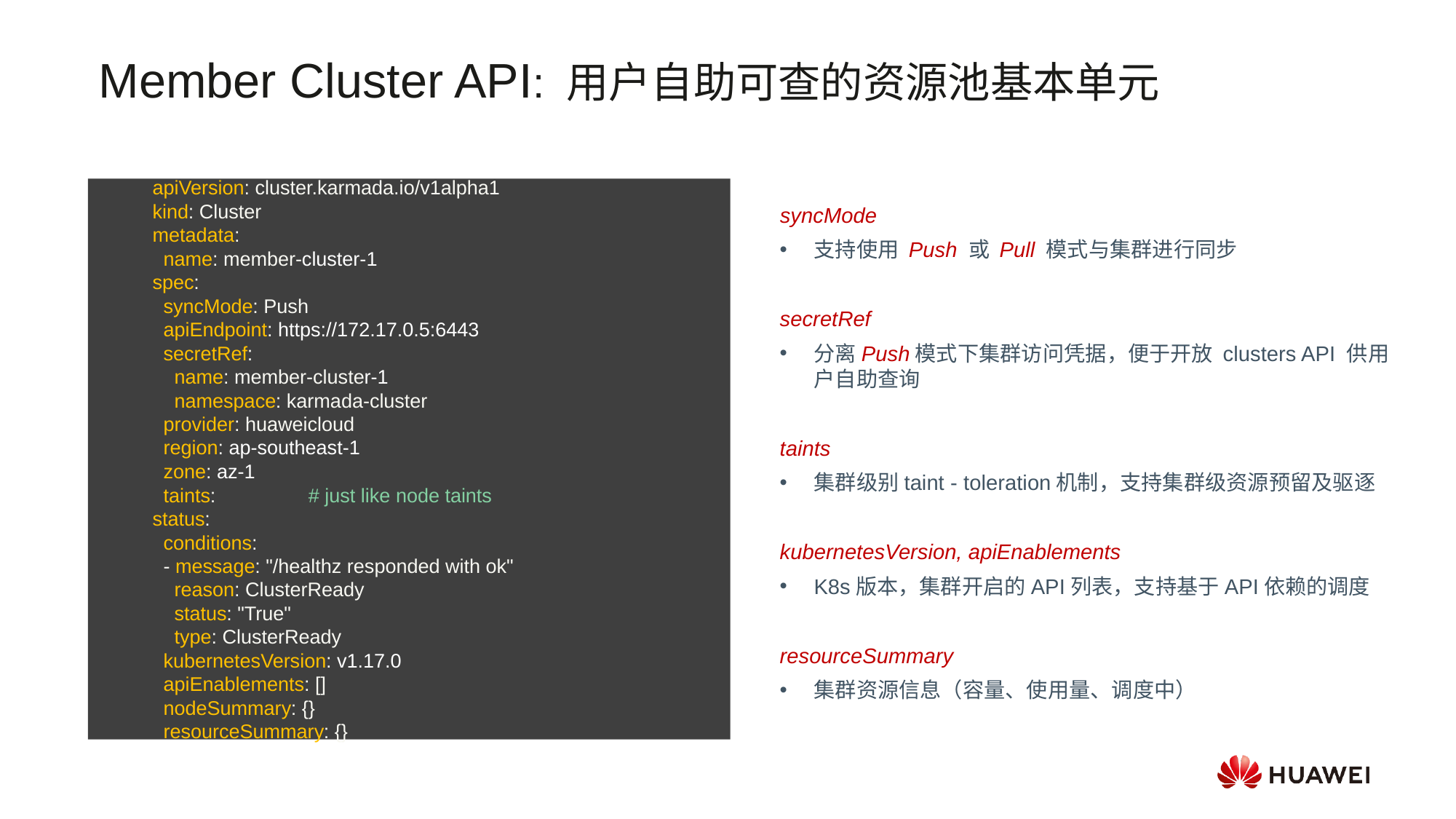

# Member Cluster API: 用户自助可查的资源池基本单元
syncMode
支持使用 Push 或 Pull 模式与集群进行同步

secretRef
分离Push模式下集群访问凭据，便于开放 clusters API 供用户自助查询

taints
集群级别taint - toleration机制，支持集群级资源预留及驱逐

kubernetesVersion, apiEnablements
K8s版本，集群开启的API列表，支持基于API依赖的调度

resourceSummary
集群资源信息（容量、使用量、调度中）
apiVersion: cluster.karmada.io/v1alpha1
kind: Cluster
metadata:
  name: member-cluster-1
spec:
  syncMode: Push
  apiEndpoint: https://172.17.0.5:6443
  secretRef:
    name: member-cluster-1
    namespace: karmada-cluster
  provider: huaweicloud
  region: ap-southeast-1
  zone: az-1
  taints:                 # just like node taints
status:
  conditions:
  - message: "/healthz responded with ok"
    reason: ClusterReady
    status: "True"
    type: ClusterReady
  kubernetesVersion: v1.17.0
  apiEnablements: []
  nodeSummary: {}
  resourceSummary: {}